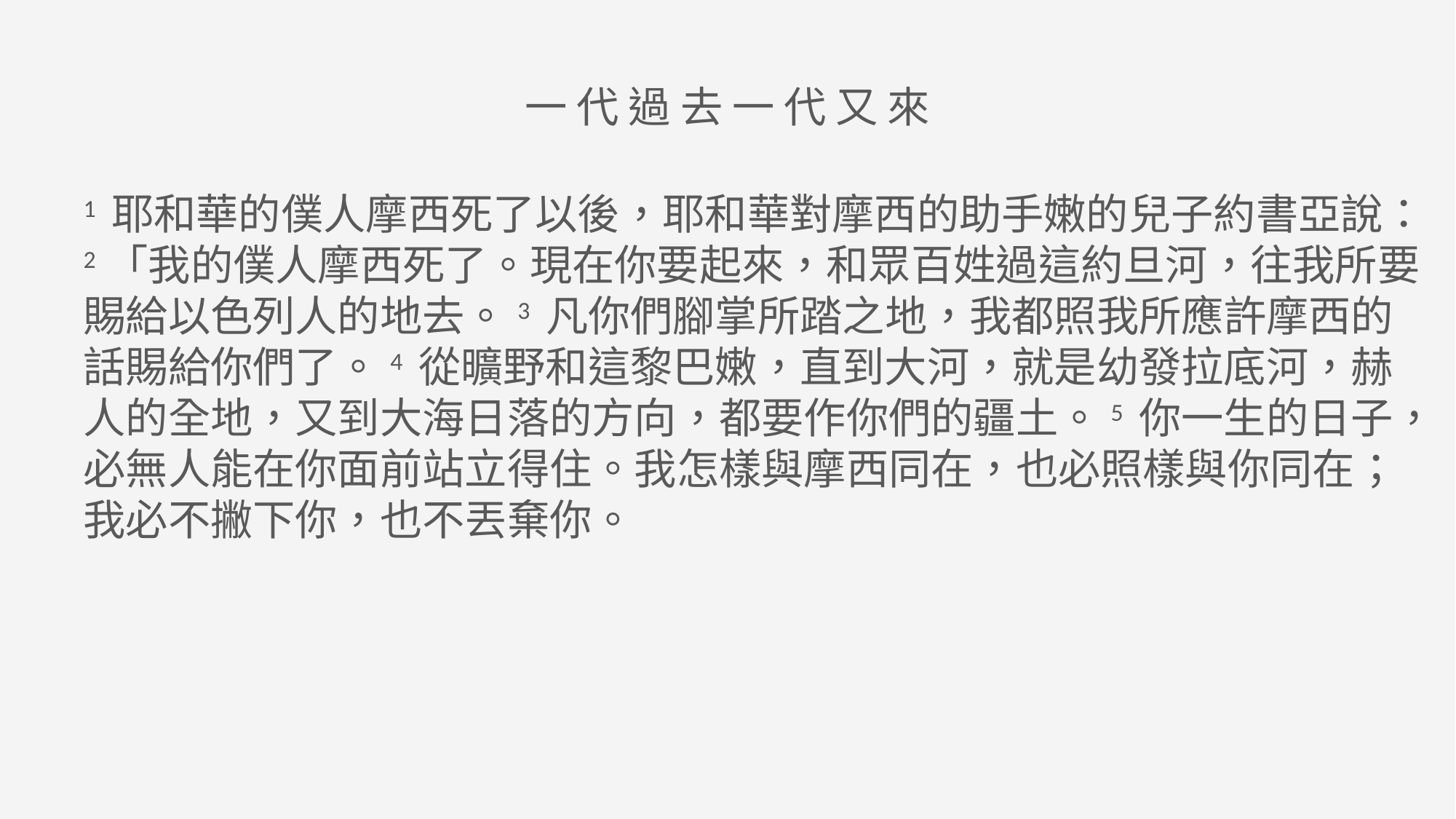

一 代 過 去 一 代 又 來
1 耶和華的僕人摩西死了以後，耶和華對摩西的助手嫩的兒子約書亞說：2「我的僕人摩西死了。現在你要起來，和眾百姓過這約旦河，往我所要賜給以色列人的地去。3 凡你們腳掌所踏之地，我都照我所應許摩西的話賜給你們了。4 從曠野和這黎巴嫩，直到大河，就是幼發拉底河，赫人的全地，又到大海日落的方向，都要作你們的疆土。5 你一生的日子，必無人能在你面前站立得住。我怎樣與摩西同在，也必照樣與你同在；我必不撇下你，也不丟棄你。